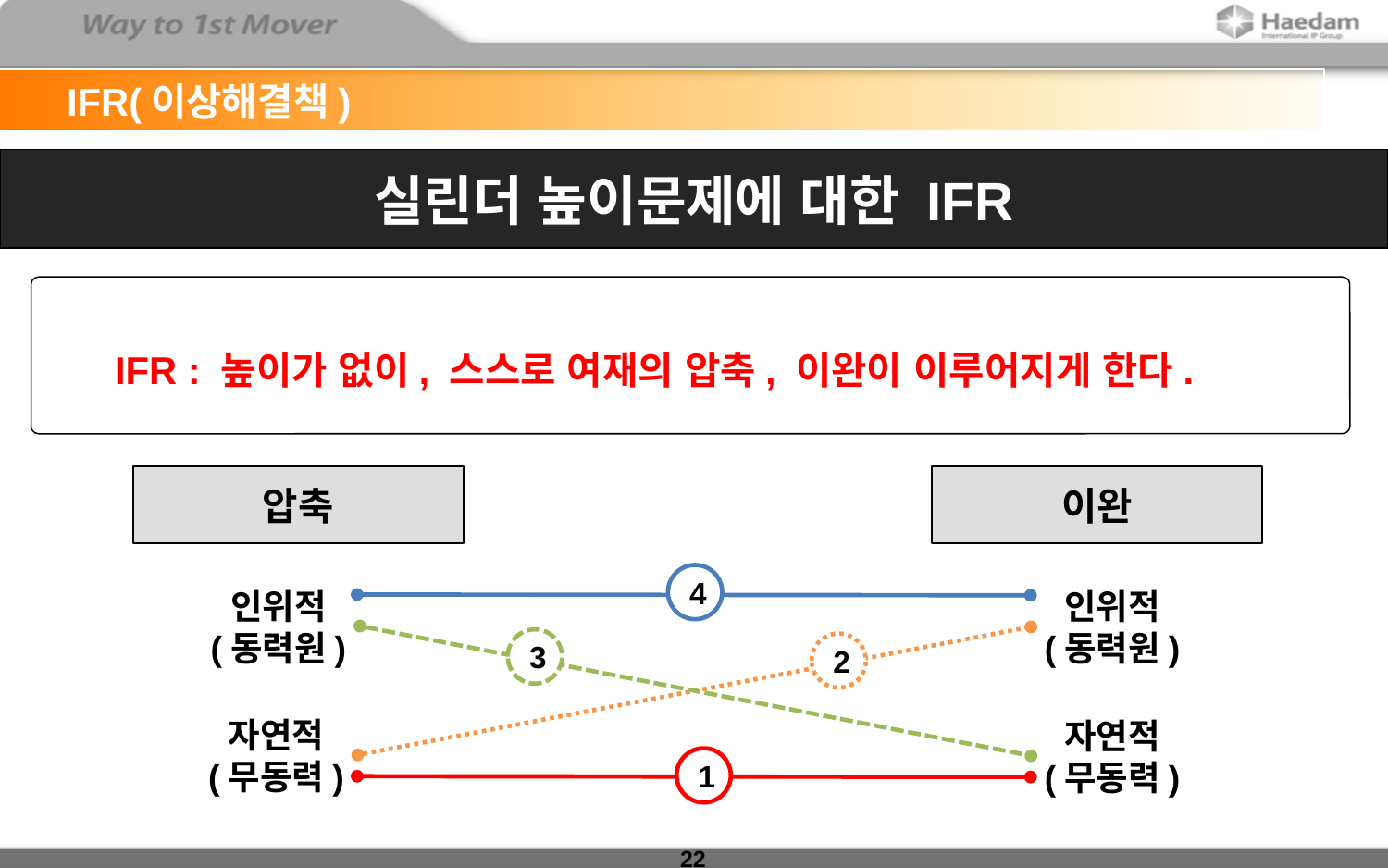

IFR(이상해결책)
실린더 높이문제에 대한 IFR

IFR : 높이가 없이, 스스로 여재의 압축, 이완이 이루어지게 한다.
압축
이완
4
인위적
(동력원)
인위적
(동력원)
3
2
자연적
(무동력)
자연적
(무동력)
1
22